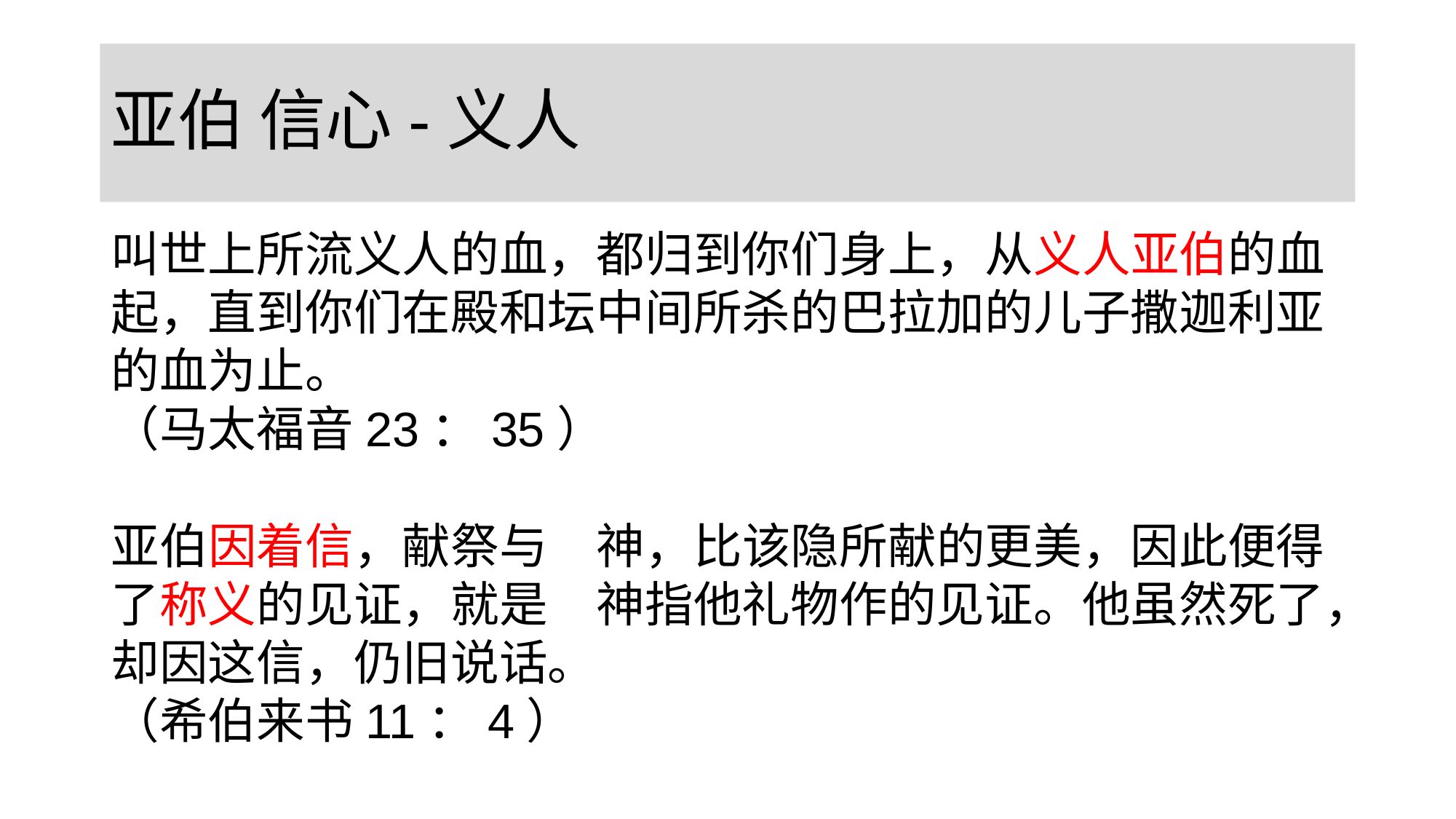

# 亚伯 信心-义人
叫世上所流义人的血，都归到你们身上，从义人亚伯的血起，直到你们在殿和坛中间所杀的巴拉加的儿子撒迦利亚的血为止。
（马太福音23：35）

亚伯因着信，献祭与　神，比该隐所献的更美，因此便得了称义的见证，就是　神指他礼物作的见证。他虽然死了，却因这信，仍旧说话。
（希伯来书11：4）